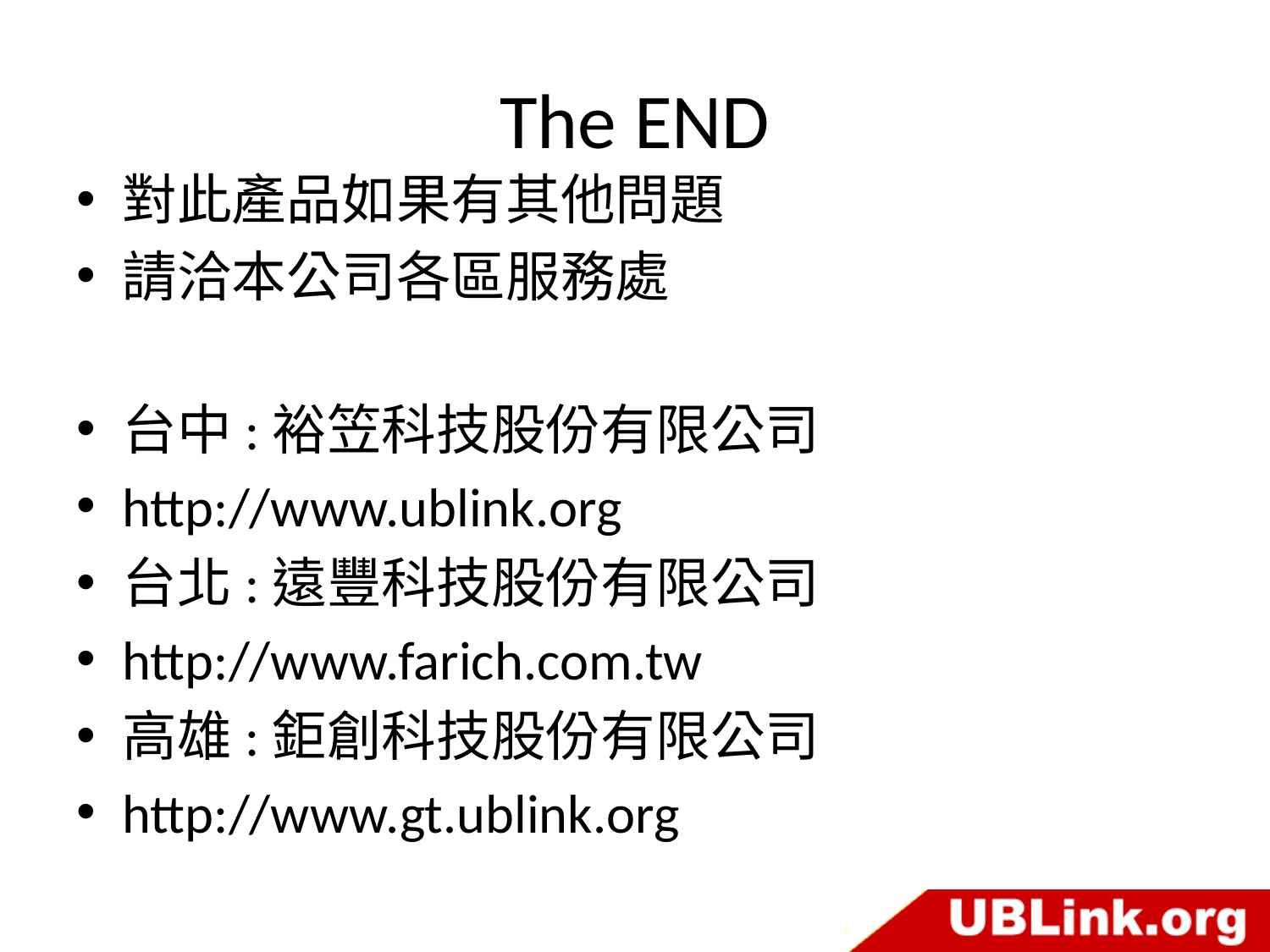

# The END
對此產品如果有其他問題
請洽本公司各區服務處

台中:裕笠科技股份有限公司
http://www.ublink.org
台北:遠豐科技股份有限公司
http://www.farich.com.tw
高雄:鉅創科技股份有限公司
http://www.gt.ublink.org